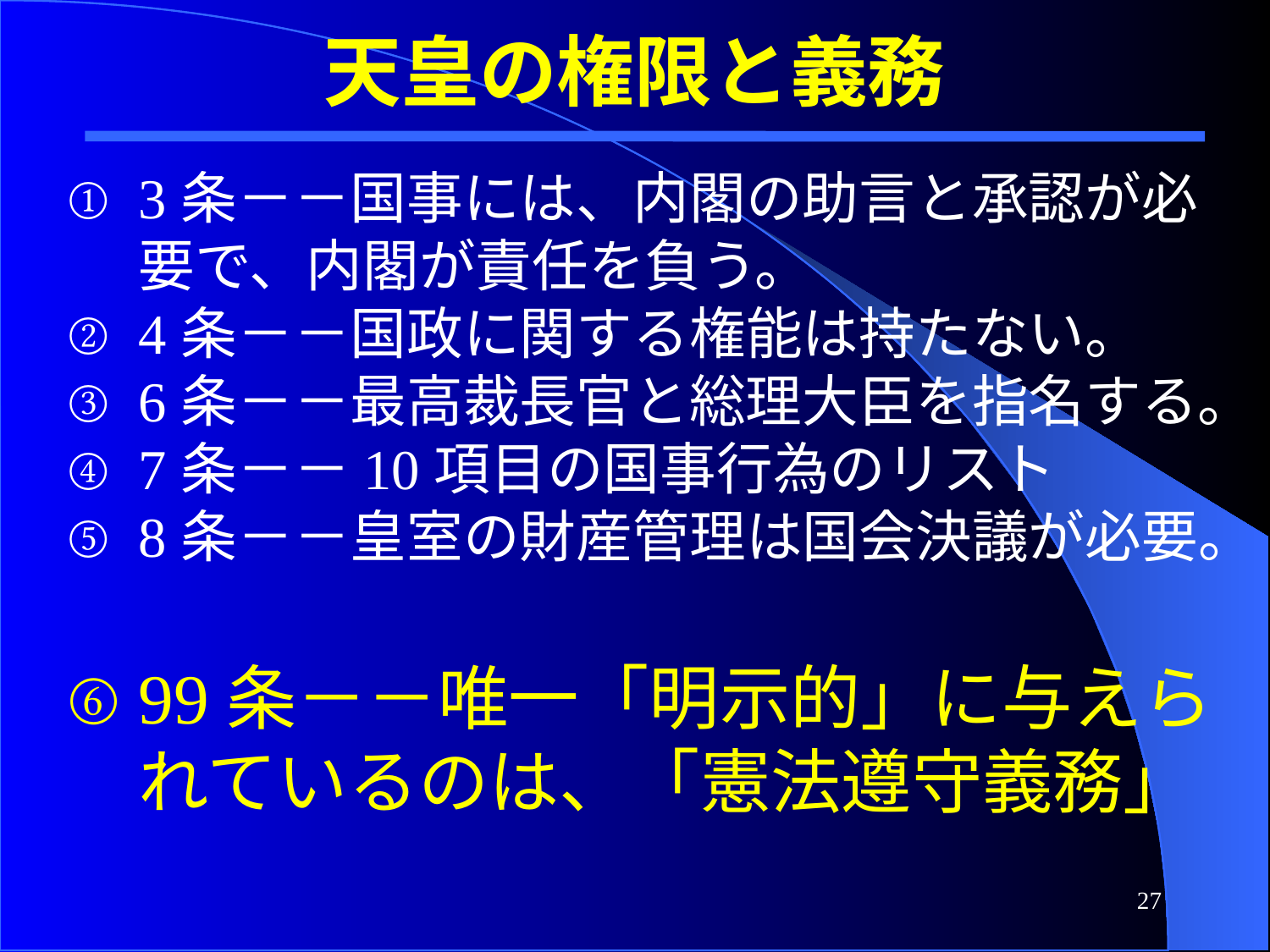

天皇の権限と義務

3条－－国事には、内閣の助言と承認が必要で、内閣が責任を負う。
4条－－国政に関する権能は持たない。
6条－－最高裁長官と総理大臣を指名する。
7条－－10項目の国事行為のリスト
8条－－皇室の財産管理は国会決議が必要。

99条－－唯一「明示的」に与えられているのは、「憲法遵守義務」

27